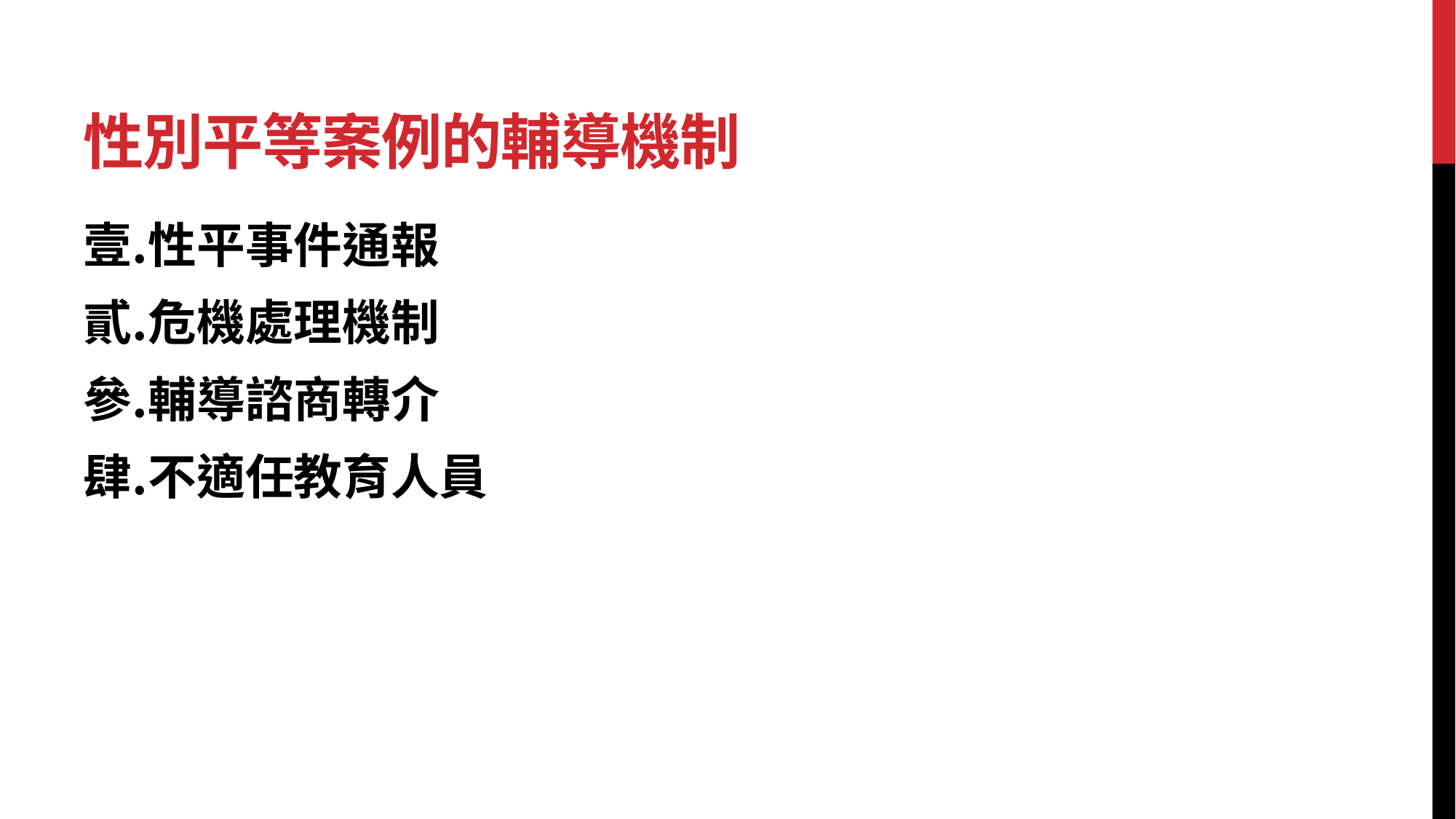

# 性別平等案例的輔導機制
性平事件通報
危機處理機制
輔導諮商轉介
不適任教育人員